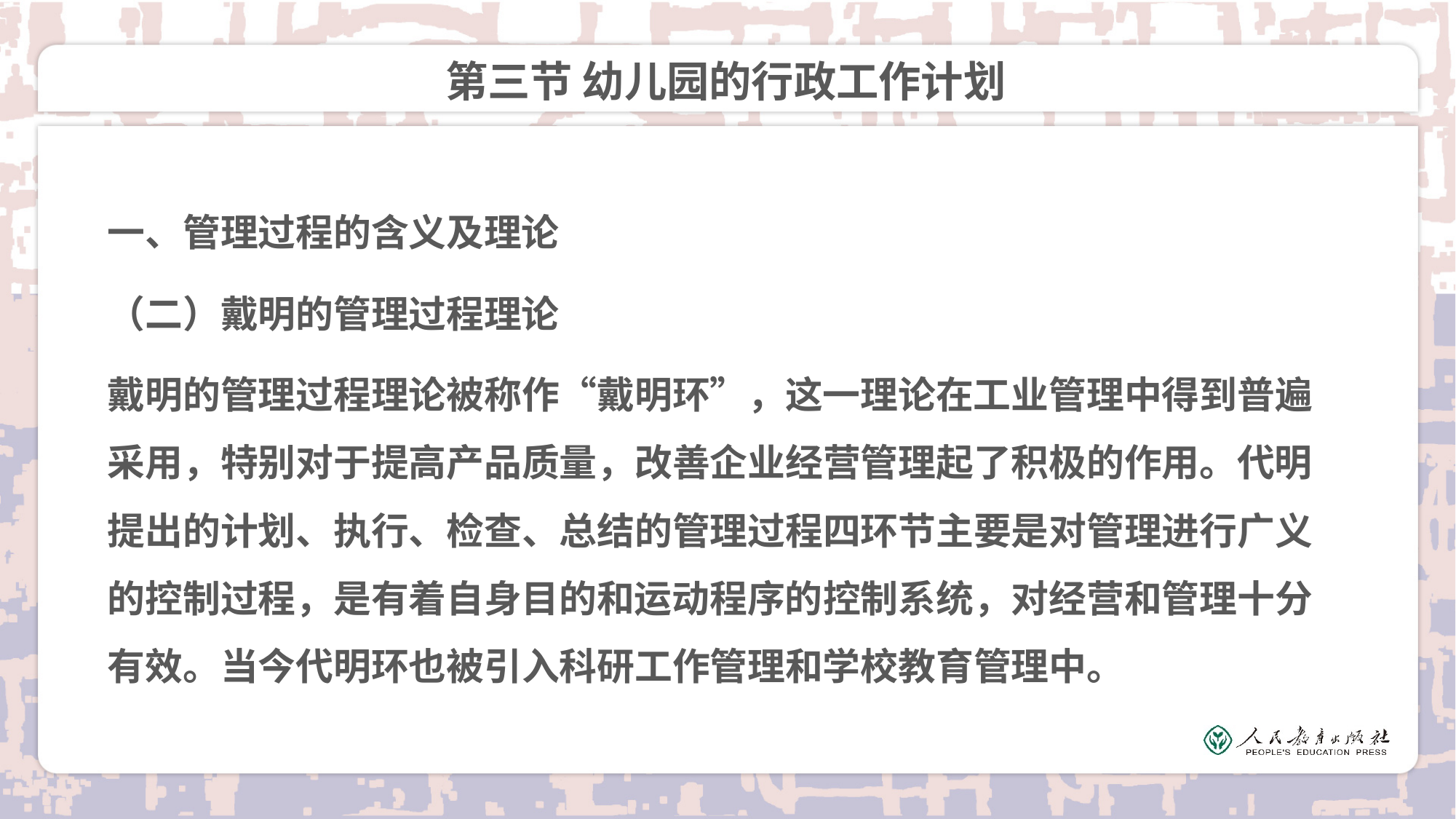

# 第三节 幼儿园的行政工作计划
一、管理过程的含义及理论
（二）戴明的管理过程理论
戴明的管理过程理论被称作“戴明环”，这一理论在工业管理中得到普遍采用，特别对于提高产品质量，改善企业经营管理起了积极的作用。代明提出的计划、执行、检查、总结的管理过程四环节主要是对管理进行广义的控制过程，是有着自身目的和运动程序的控制系统，对经营和管理十分有效。当今代明环也被引入科研工作管理和学校教育管理中。